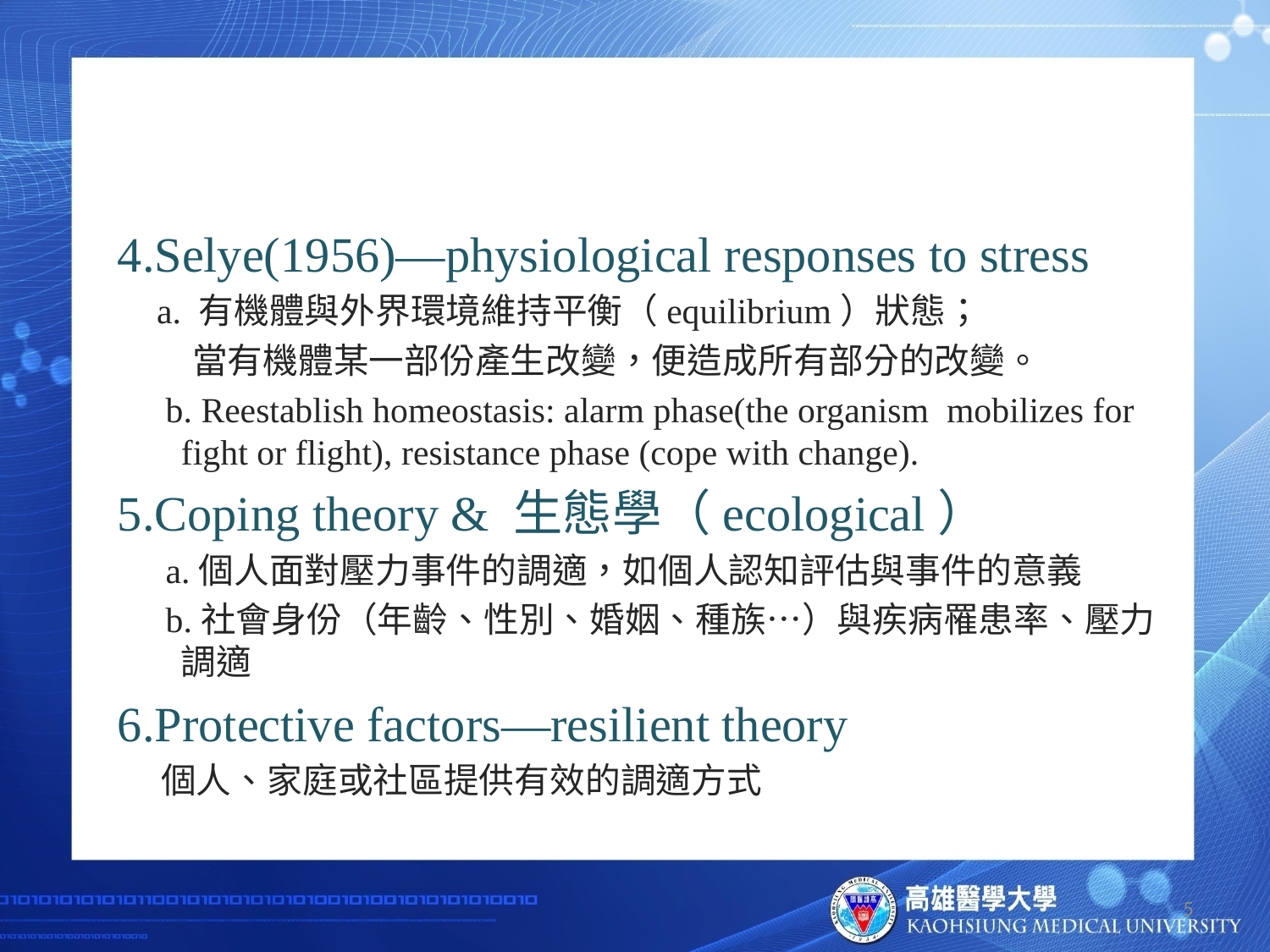

#
4.Selye(1956)—physiological responses to stress
    a. 有機體與外界環境維持平衡（equilibrium）狀態；
        當有機體某一部份產生改變，便造成所有部分的改變。
     b. Reestablish homeostasis: alarm phase(the organism  mobilizes for fight or flight), resistance phase (cope with change).
5.Coping theory & 生態學（ecological）
     a.個人面對壓力事件的調適，如個人認知評估與事件的意義
     b.社會身份（年齡、性別、婚姻、種族…）與疾病罹患率、壓力調適
6.Protective factors—resilient theory
    個人、家庭或社區提供有效的調適方式
5